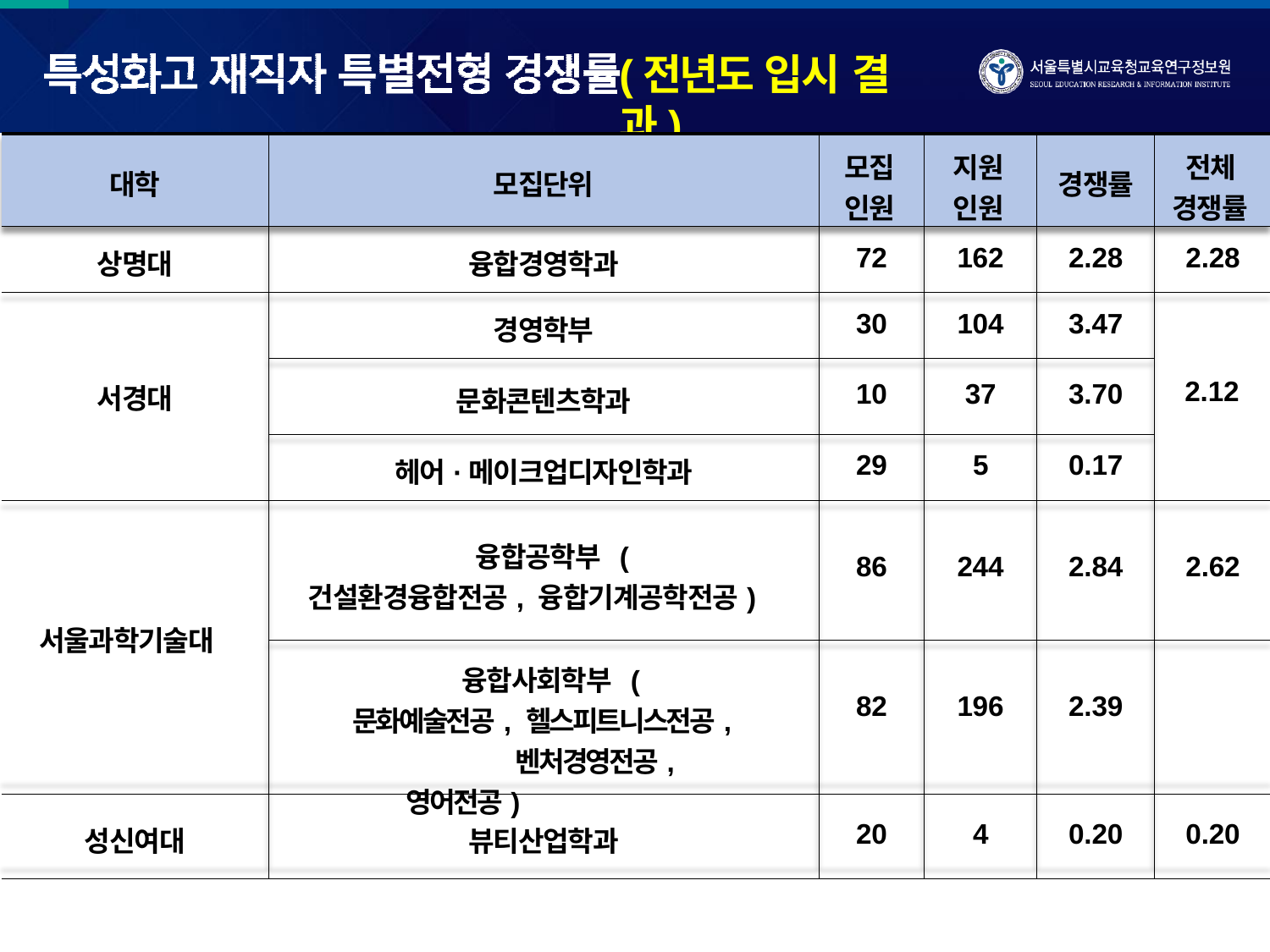

# (전년도 입시 결과)

| 대학 | 모집단위 | 모집 인원 | 지원 인원 | 경쟁률 | 전체 경쟁률 |
| --- | --- | --- | --- | --- | --- |
| 상명대 | 융합경영학과 | 72 | 162 | 2.28 | 2.28 |
| 서경대 | 경영학부 | 30 | 104 | 3.47 | 2.12 |
|  | 문화콘텐츠학과 | 10 | 37 | 3.70 |  |
|  | 헤어·메이크업디자인학과 | 29 | 5 | 0.17 |  |
| 서울과학기술대 | 융합공학부 (건설환경융합전공, 융합기계공학전공) | 86 | 244 | 2.84 | 2.62 |
|  | 융합사회학부 (문화예술전공, 헬스피트니스전공, 벤처경영전공, 영어전공) | 82 | 196 | 2.39 |  |
| 성신여대 | 뷰티산업학과 | 20 | 4 | 0.20 | 0.20 |